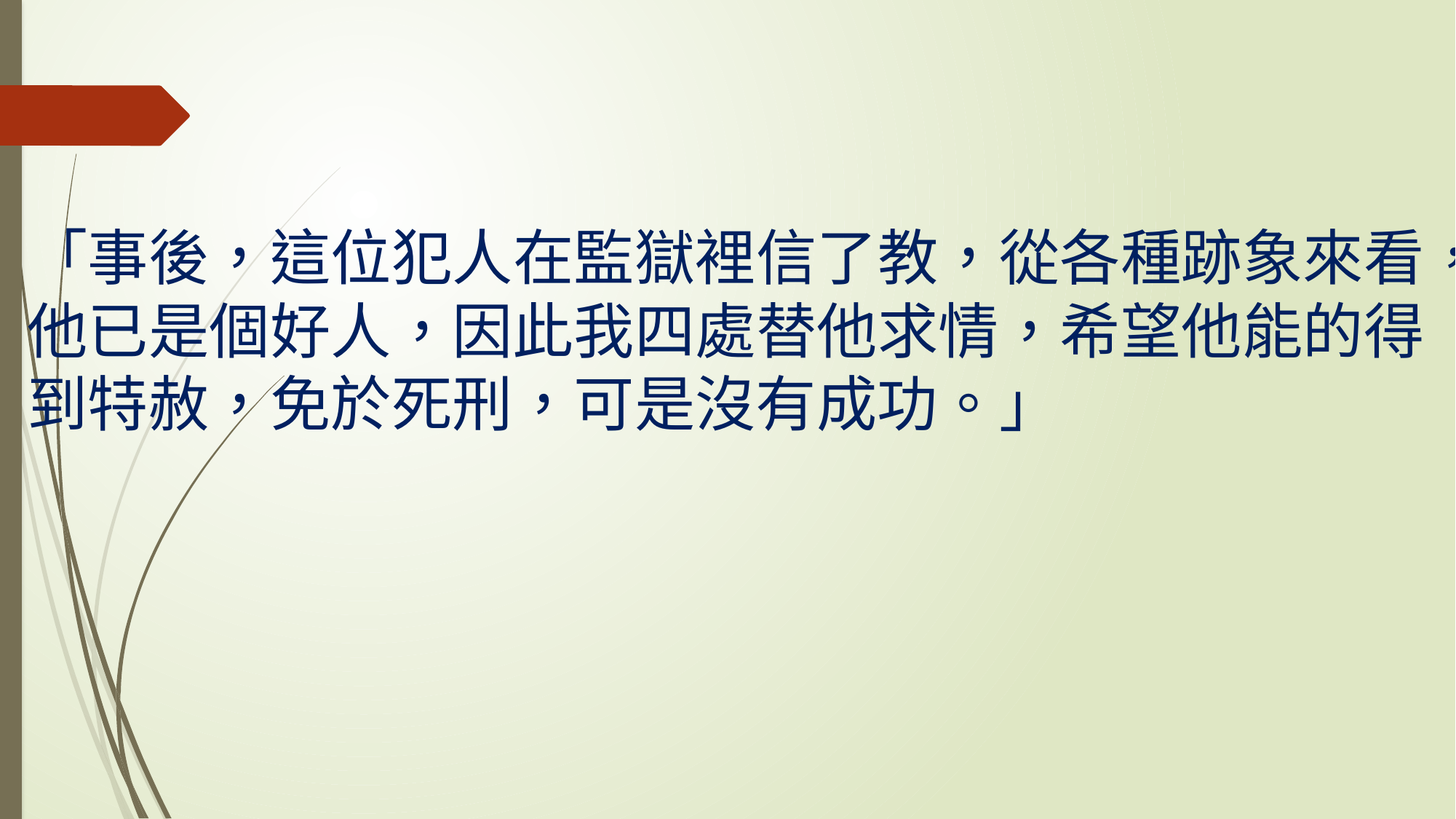

#
「事後，這位犯人在監獄裡信了教，從各種跡象來看，他已是個好人，因此我四處替他求情，希望他能的得到特赦，免於死刑，可是沒有成功。」